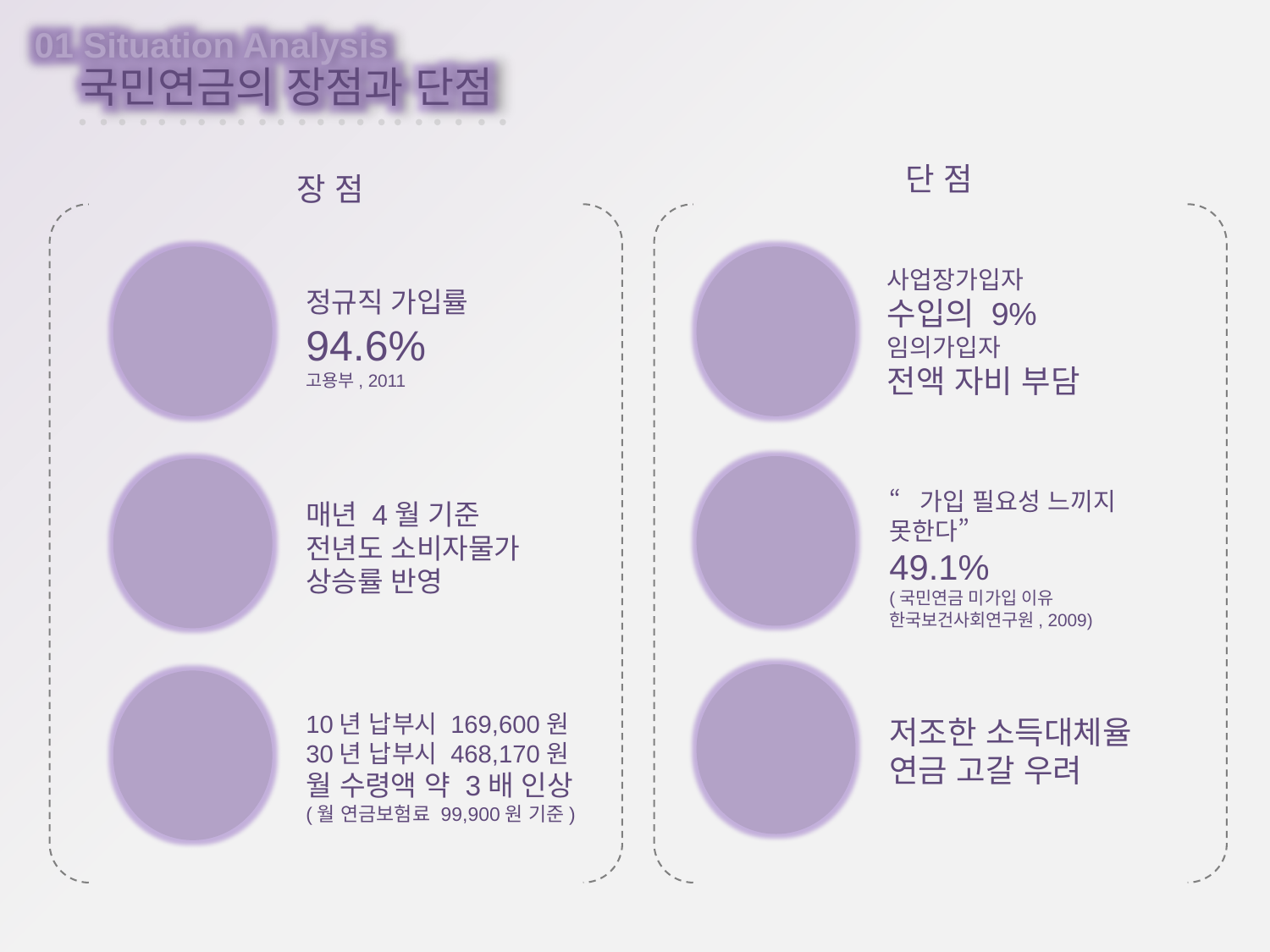

01 Situation Analysis
   국민연금의 장점과 단점

단 점
장 점

사업장가입자
수입의 9%
임의가입자
전액 자비 부담
정규직 가입률
94.6%
고용부, 2011
경제적
부담
강제성

“가입 필요성 느끼지 못한다”
49.1%
(국민연금 미가입 이유
한국보건사회연구원, 2009)
매년 4월 기준
전년도 소비자물가
상승률 반영
필요성
자각 부족
물가상승률
반영

가입기간
비례한
수령액 인상
10년 납부시 169,600원
30년 납부시 468,170원
월 수령액 약 3배 인상
(월 연금보험료 99,900원 기준)
안정성
불신
저조한 소득대체율
연금 고갈 우려